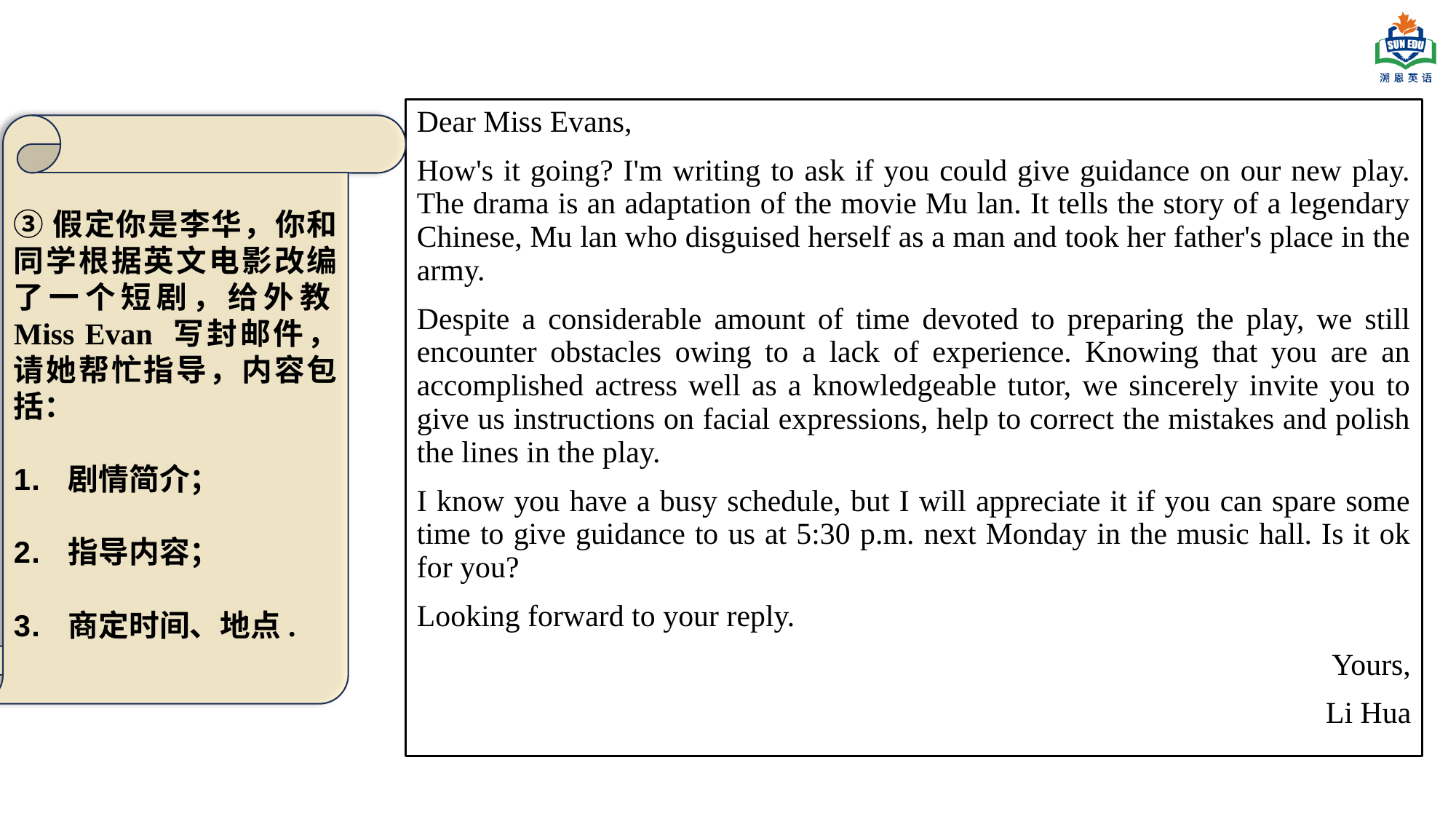

Dear Miss Evans,
How's it going? I'm writing to ask if you could give guidance on our new play. The drama is an adaptation of the movie Mu lan. It tells the story of a legendary Chinese, Mu lan who disguised herself as a man and took her father's place in the army.
Despite a considerable amount of time devoted to preparing the play, we still encounter obstacles owing to a lack of experience. Knowing that you are an accomplished actress well as a knowledgeable tutor, we sincerely invite you to give us instructions on facial expressions, help to correct the mistakes and polish the lines in the play.
I know you have a busy schedule, but I will appreciate it if you can spare some time to give guidance to us at 5:30 p.m. next Monday in the music hall. Is it ok for you?
Looking forward to your reply.
Yours,
Li Hua

③假定你是李华，你和同学根据英文电影改编了一个短剧，给外教Miss Evan 写封邮件，请她帮忙指导，内容包括：

剧情简介；

指导内容；

商定时间、地点.